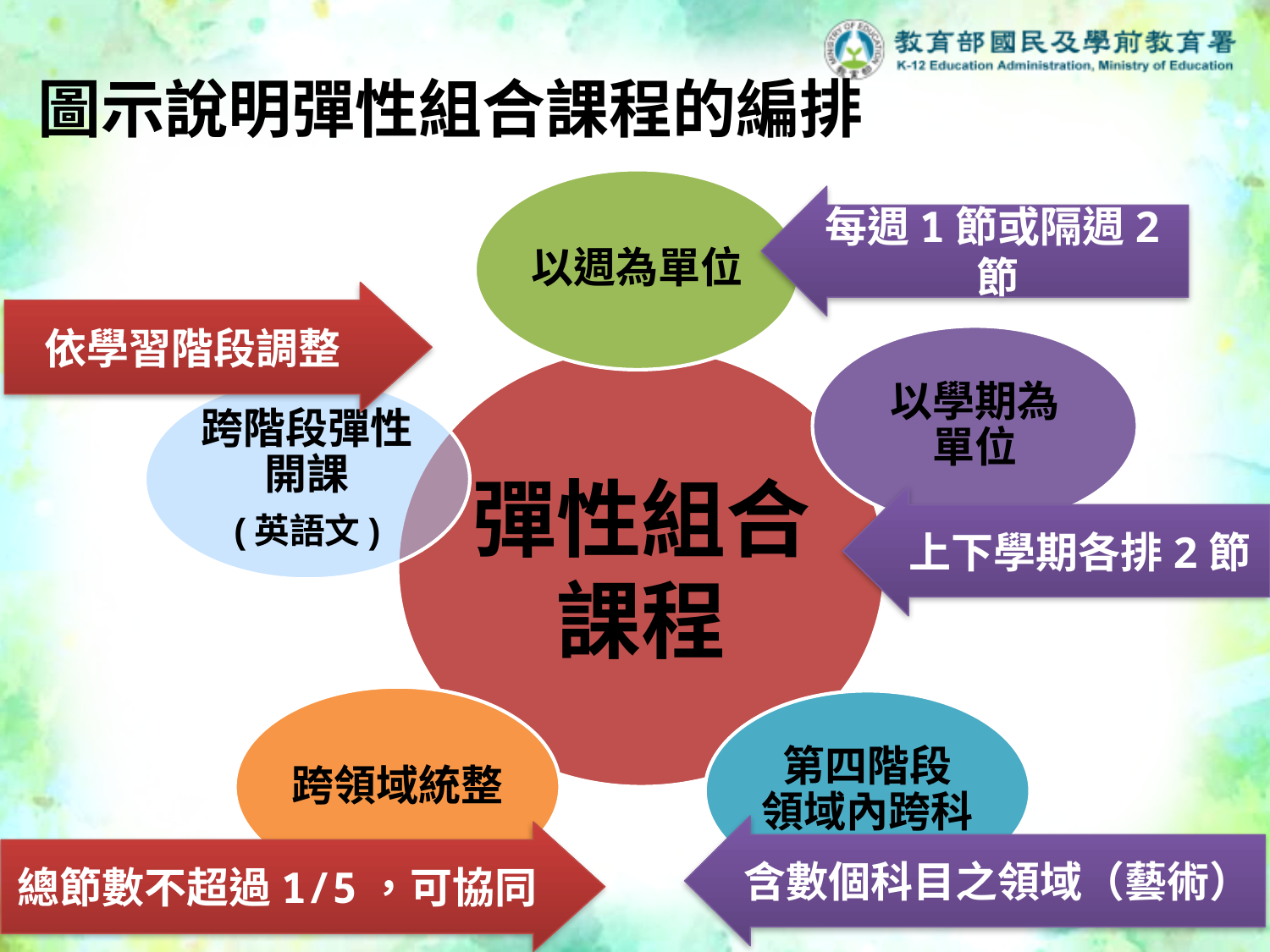

# 圖示說明彈性組合課程的編排
以週為單位
每週1節或隔週2節
依學習階段調整
以學期為
單位
彈性組合課程
跨階段彈性開課
(英語文)
上下學期各排2節
跨領域統整
第四階段
領域內跨科
含數個科目之領域（藝術）
總節數不超過1/5，可協同
29